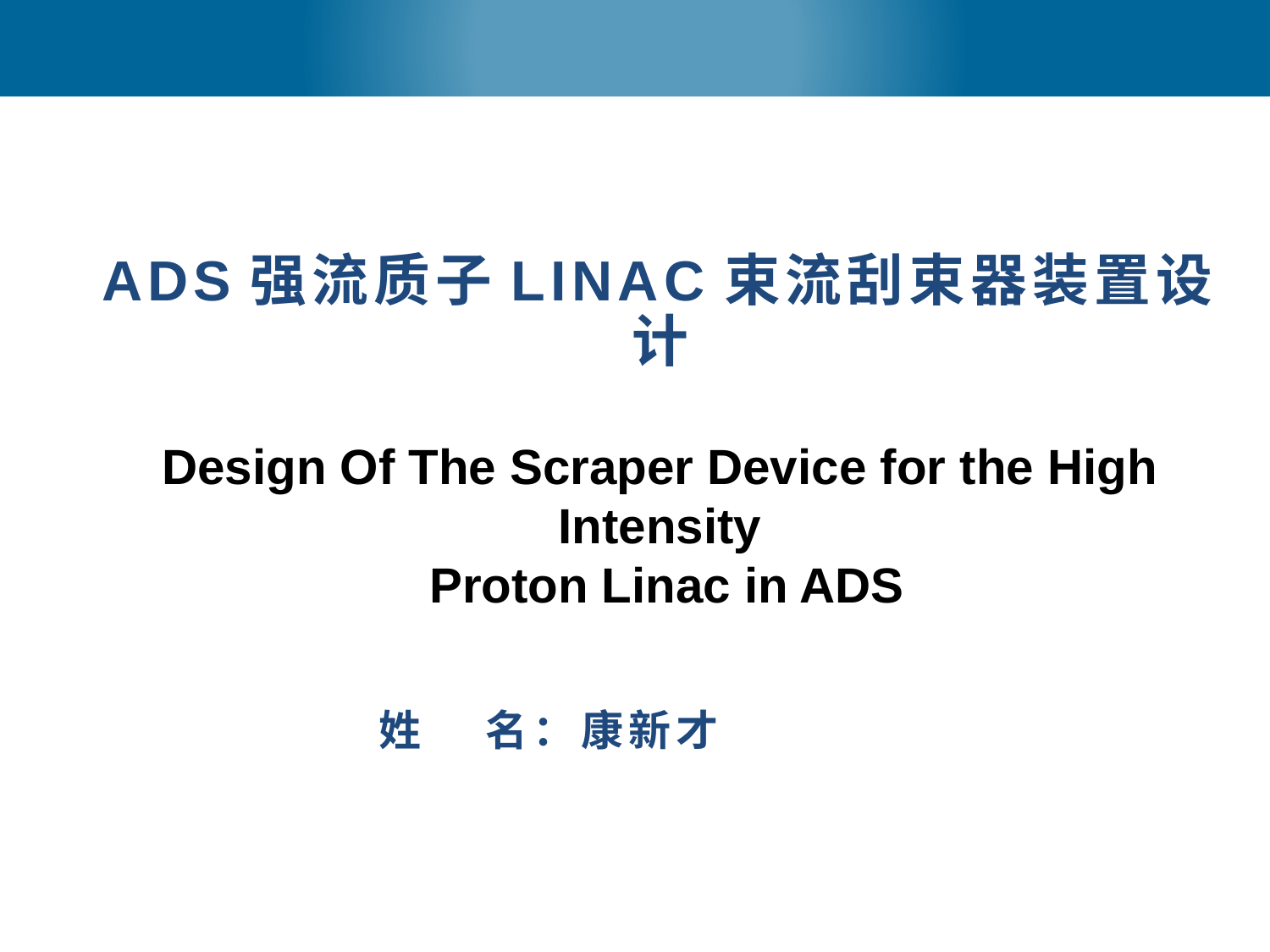

ADS强流质子LINAC束流刮束器装置设计

Design Of The Scraper Device for the High Intensity
 Proton Linac in ADS

姓    名：康新才